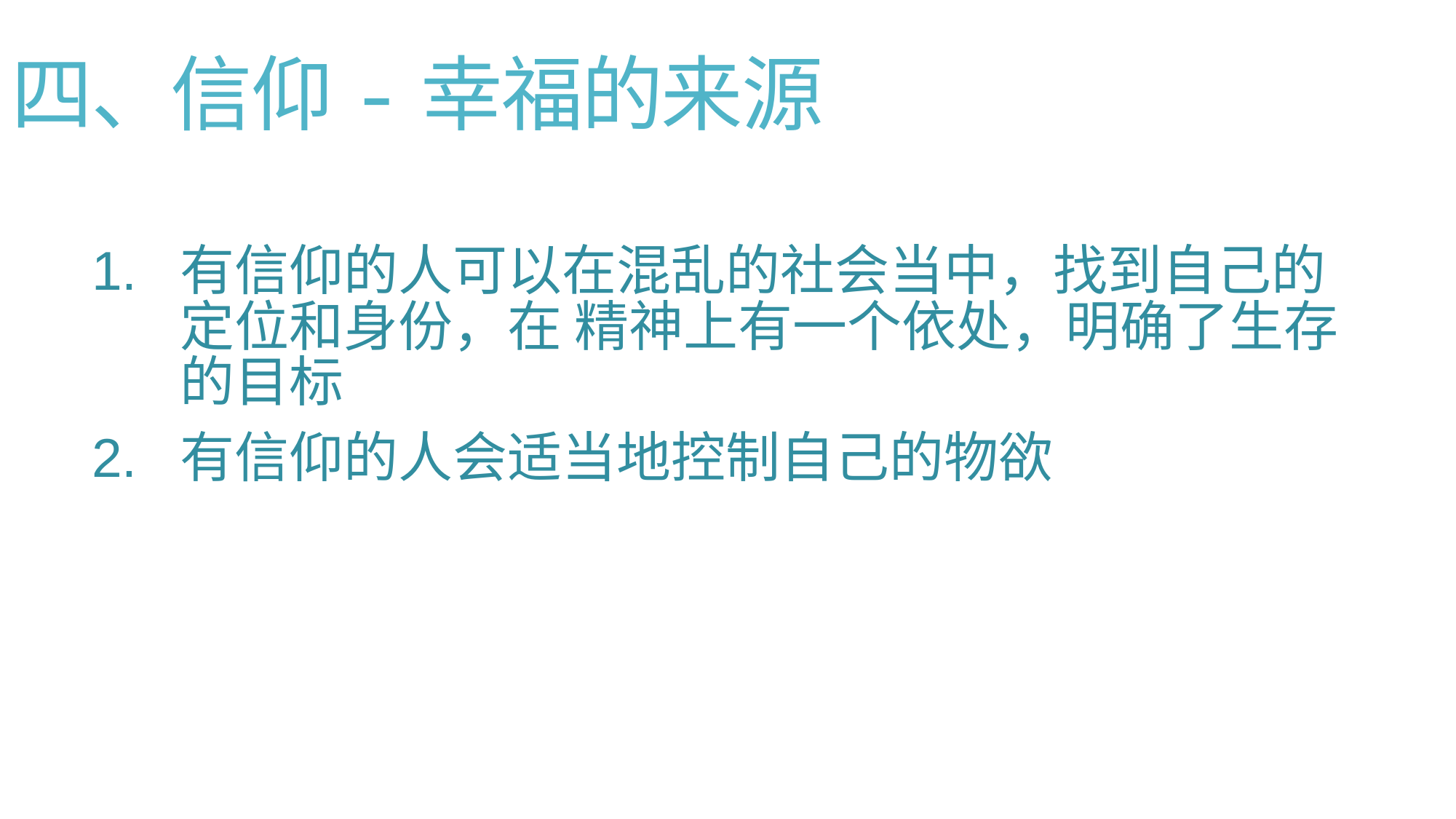

# 四、信仰-幸福的来源
有信仰的人可以在混乱的社会当中，找到自己的定位和身份，在 精神上有一个依处，明确了生存的目标
有信仰的人会适当地控制自己的物欲